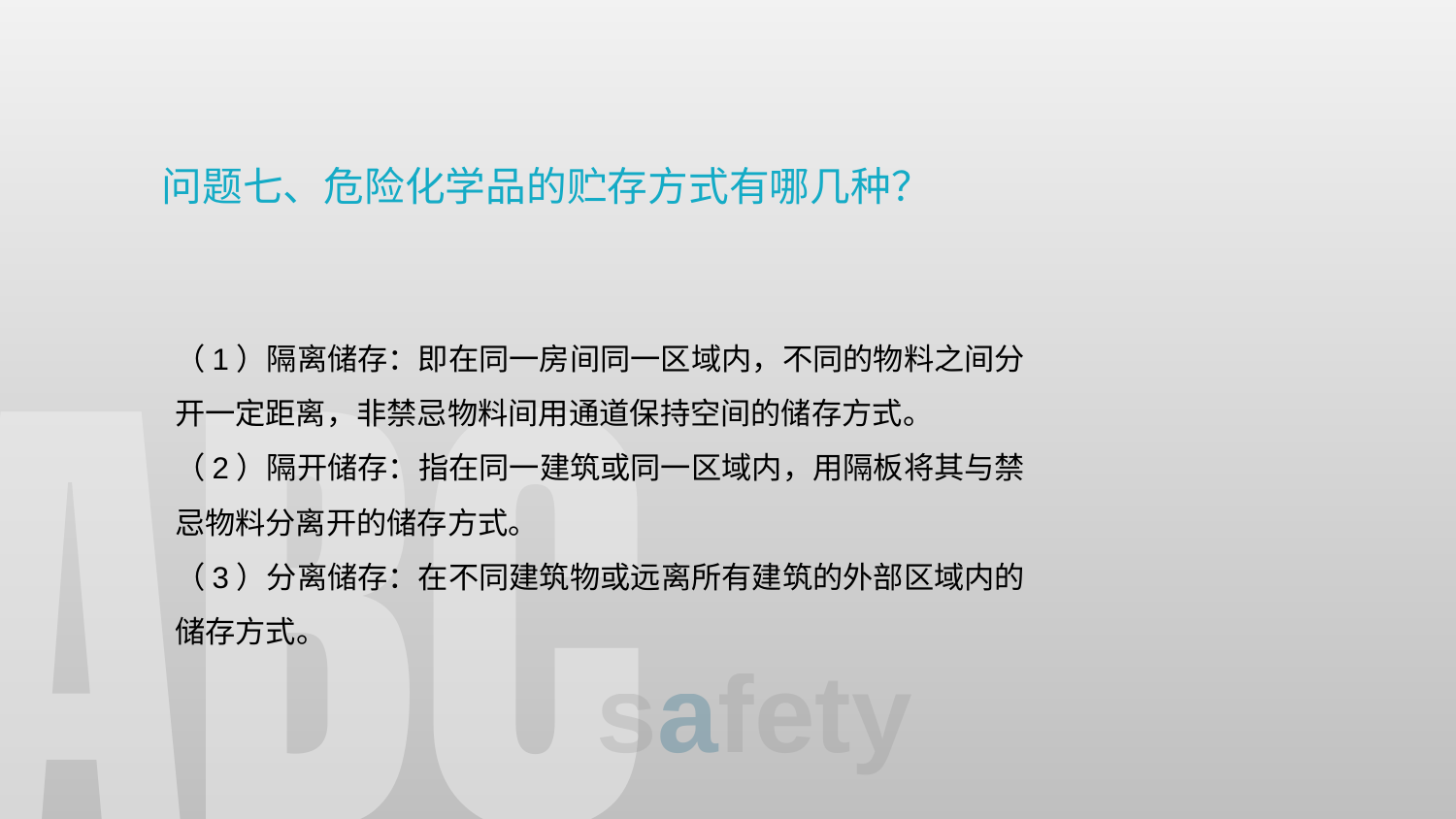

问题七、危险化学品的贮存方式有哪几种？
（1）隔离储存：即在同一房间同一区域内，不同的物料之间分
开一定距离，非禁忌物料间用通道保持空间的储存方式。
（2）隔开储存：指在同一建筑或同一区域内，用隔板将其与禁
忌物料分离开的储存方式。
（3）分离储存：在不同建筑物或远离所有建筑的外部区域内的
储存方式。